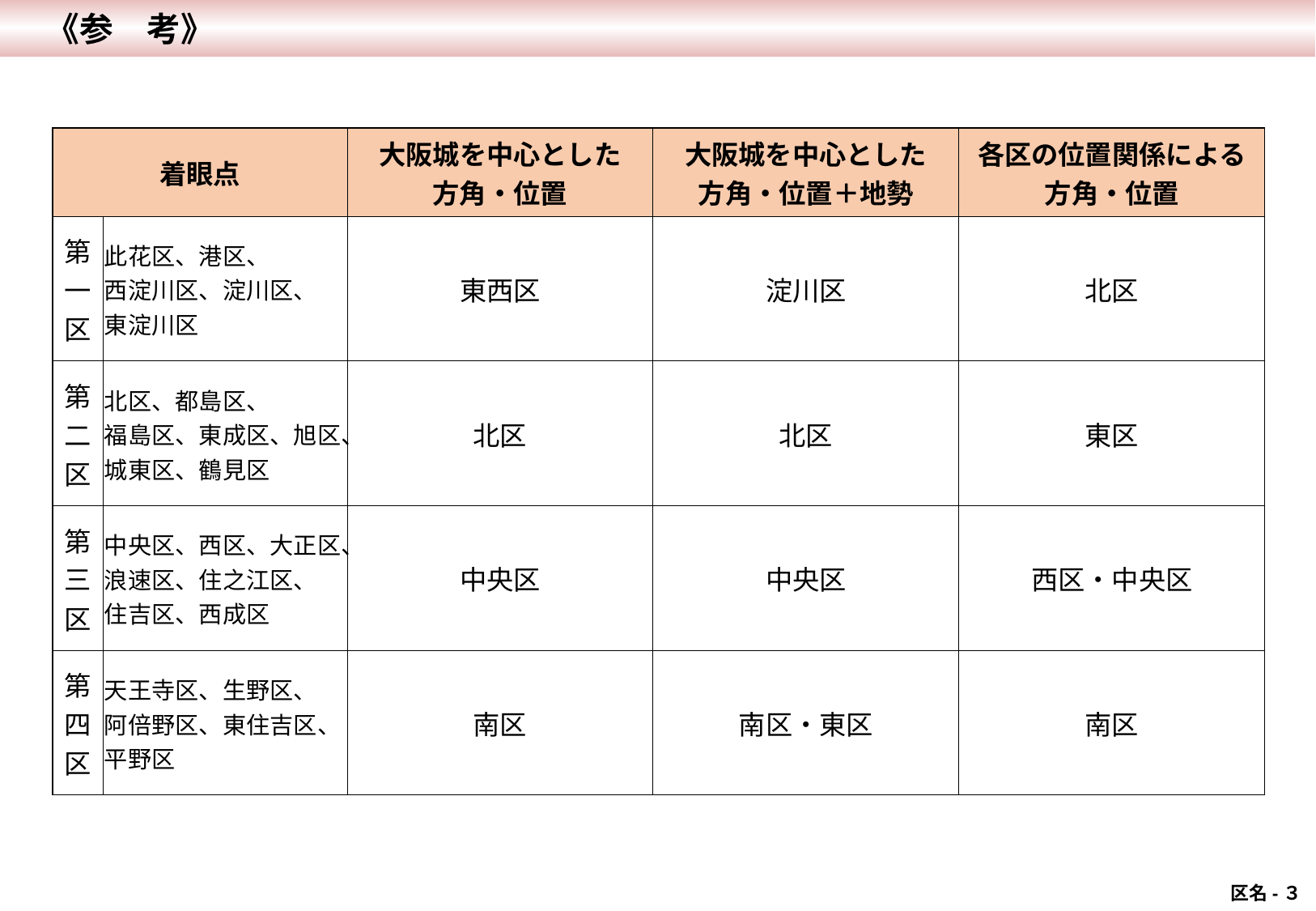

《参　考》
| 着眼点 |  | 大阪城を中心とした 方角・位置 | 大阪城を中心とした 方角・位置＋地勢 | 各区の位置関係による 方角・位置 |
| --- | --- | --- | --- | --- |
| 第一区 | 此花区、港区、 西淀川区、淀川区、 東淀川区 | 東西区 | 淀川区 | 北区 |
| 第二区 | 北区、都島区、 福島区、東成区、旭区、 城東区、鶴見区 | 北区 | 北区 | 東区 |
| 第三区 | 中央区、西区、大正区、 浪速区、住之江区、 住吉区、西成区 | 中央区 | 中央区 | 西区・中央区 |
| 第四区 | 天王寺区、生野区、 阿倍野区、東住吉区、 平野区 | 南区 | 南区・東区 | 南区 |
 区名-３